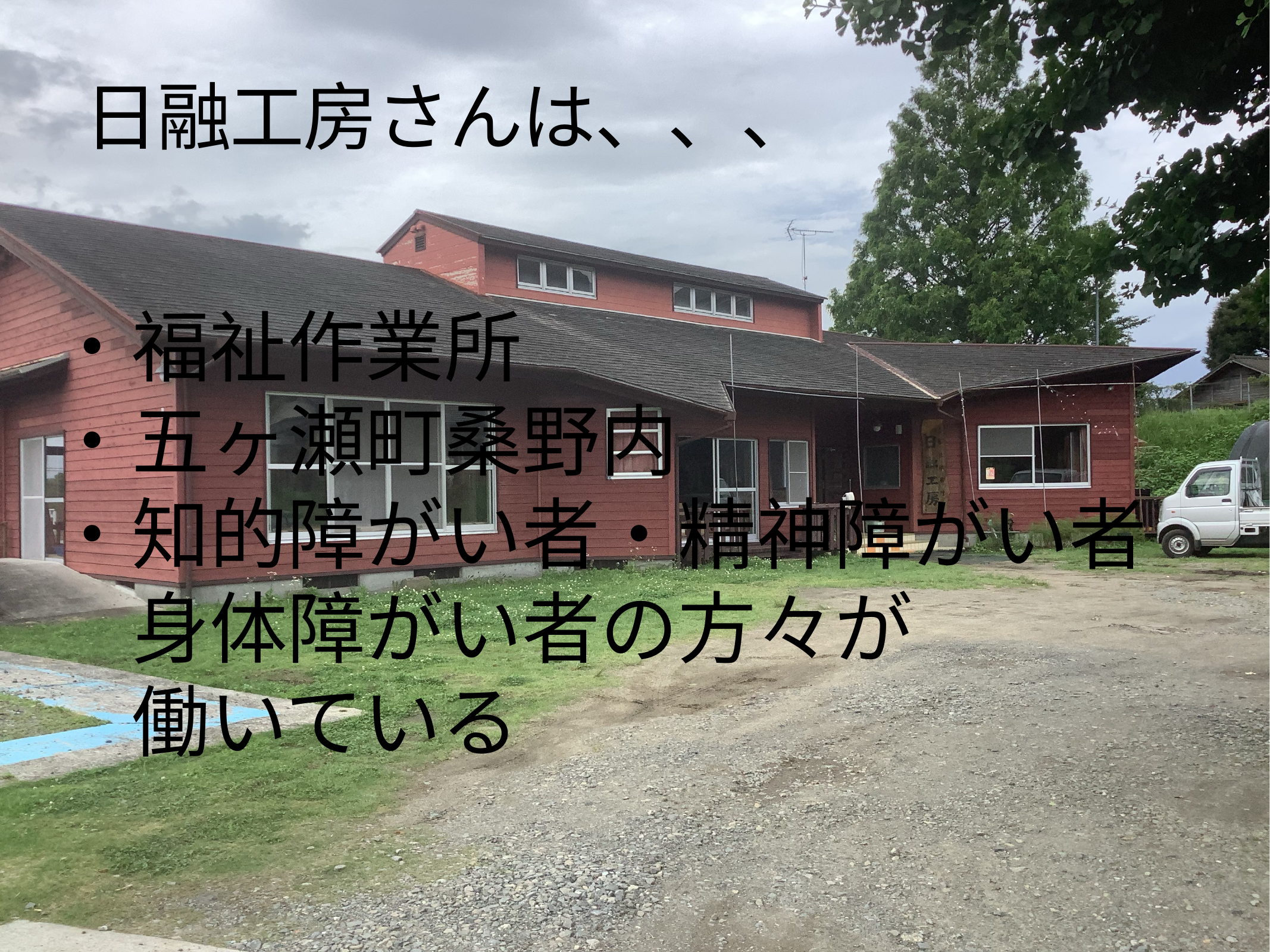

# 日融工房さんは、、、
・福祉作業所
・五ヶ瀬町桑野内
・知的障がい者・精神障がい者
　身体障がい者の方々が
　働いている